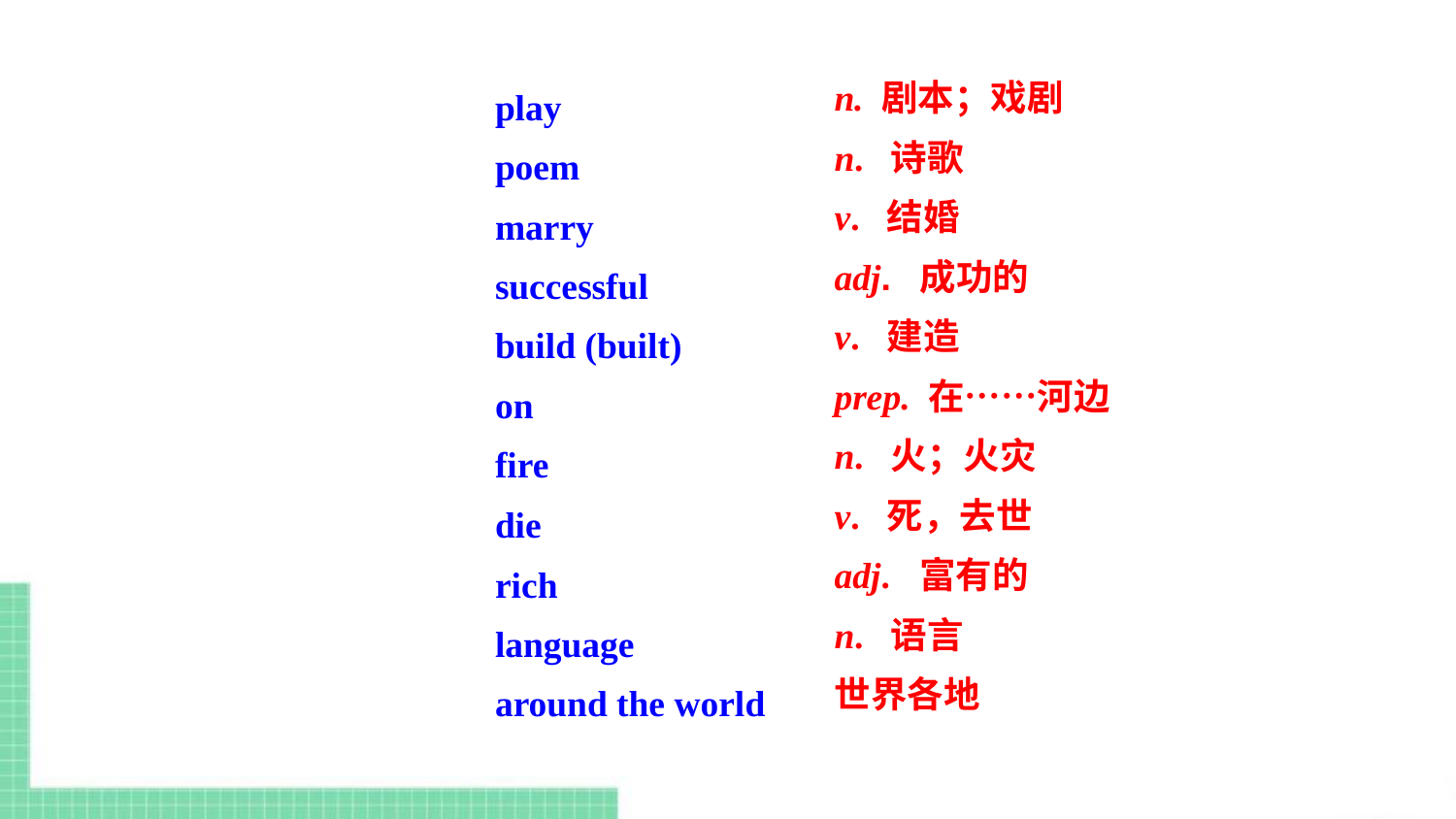

n. 剧本；戏剧
n.  诗歌
v.  结婚
adj.  成功的
v.  建造
prep. 在……河边
n.  火；火灾
v.  死，去世
adj.  富有的
n.  语言
世界各地
play
poem
marry
successful
build (built)
on
fire
die
rich
language
around the world